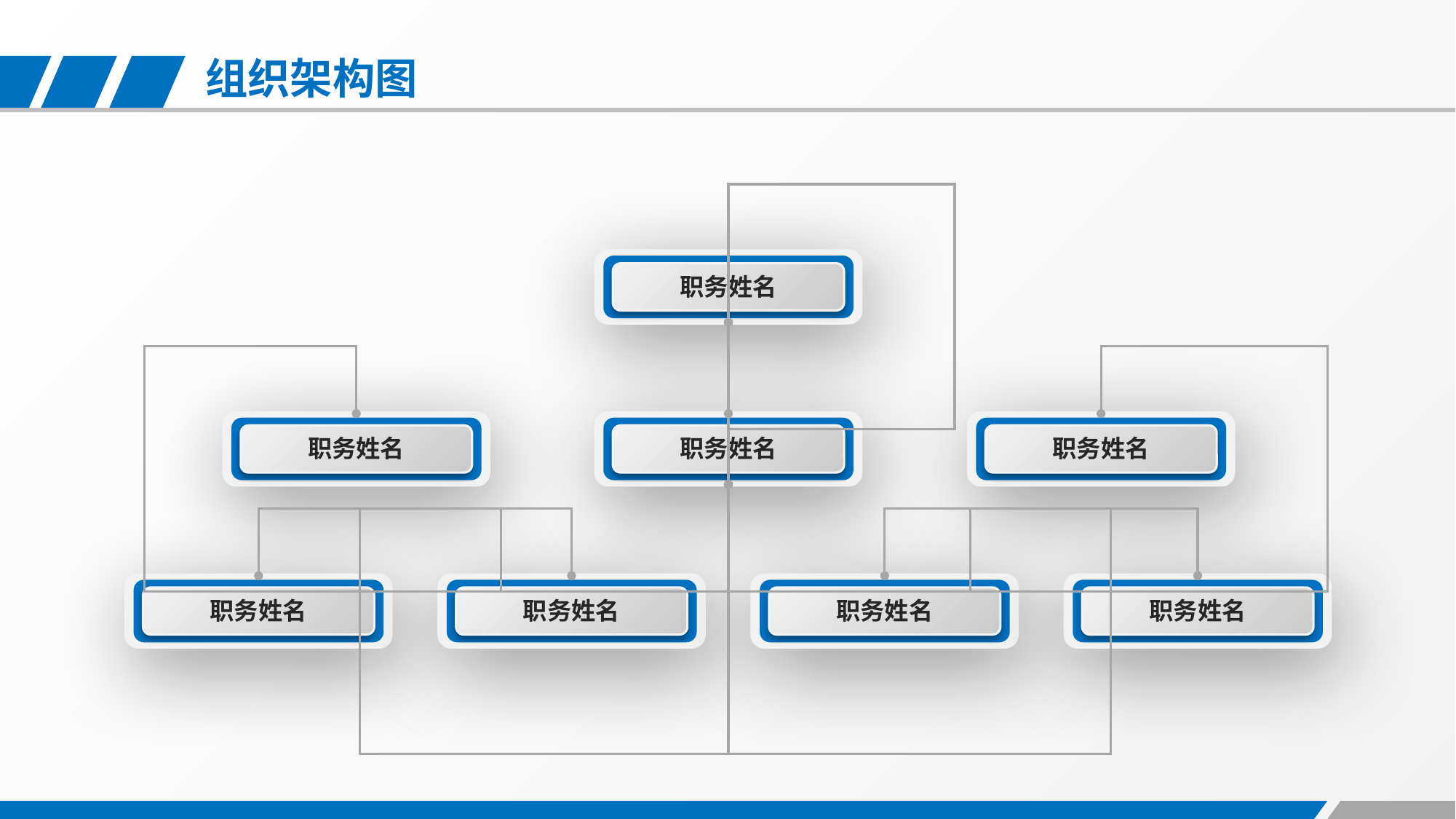

职务姓名

职务姓名

职务姓名

职务姓名

职务姓名

职务姓名

职务姓名

职务姓名